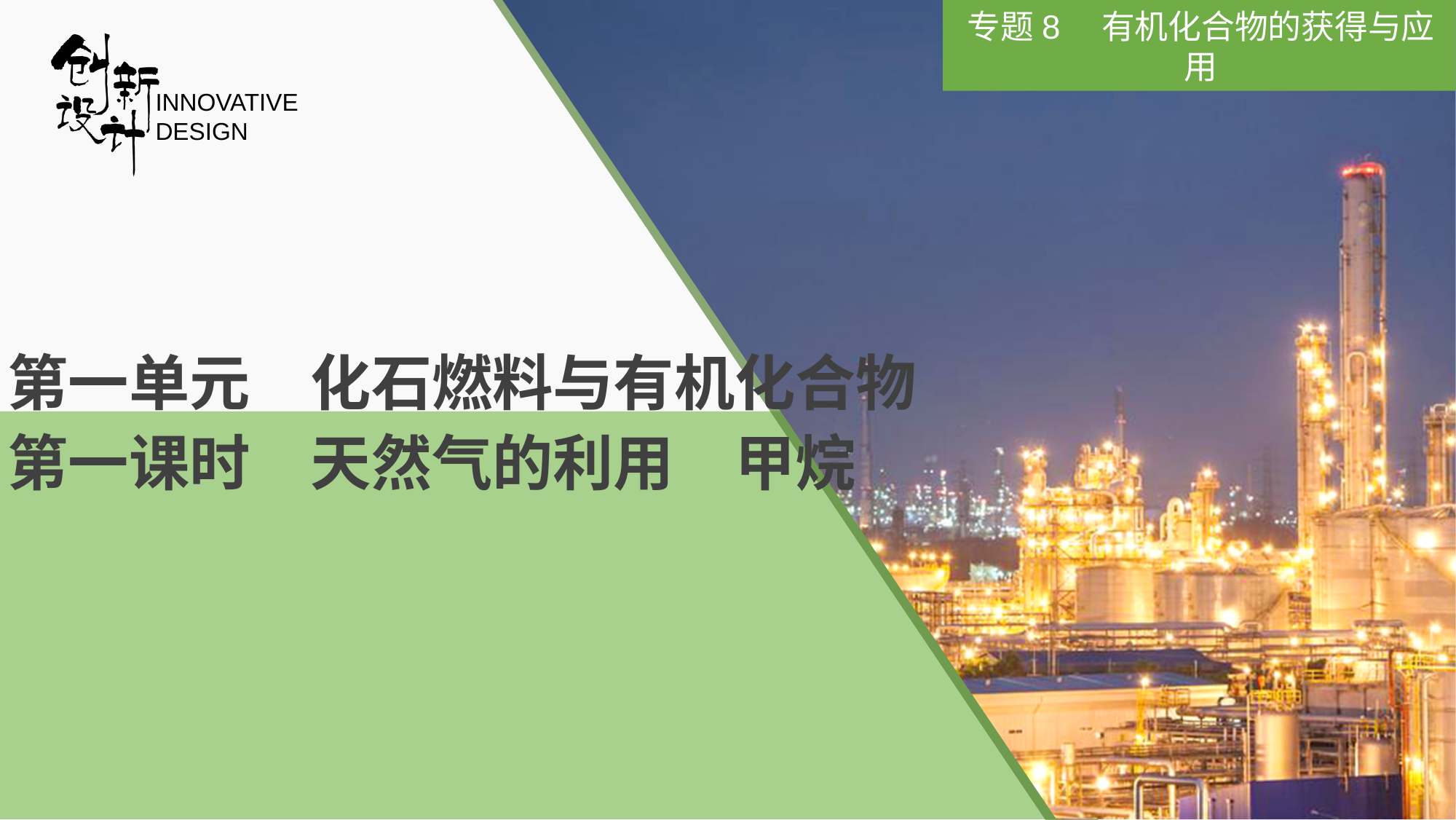

专题8　有机化合物的获得与应用
第一单元　化石燃料与有机化合物
第一课时　天然气的利用　甲烷